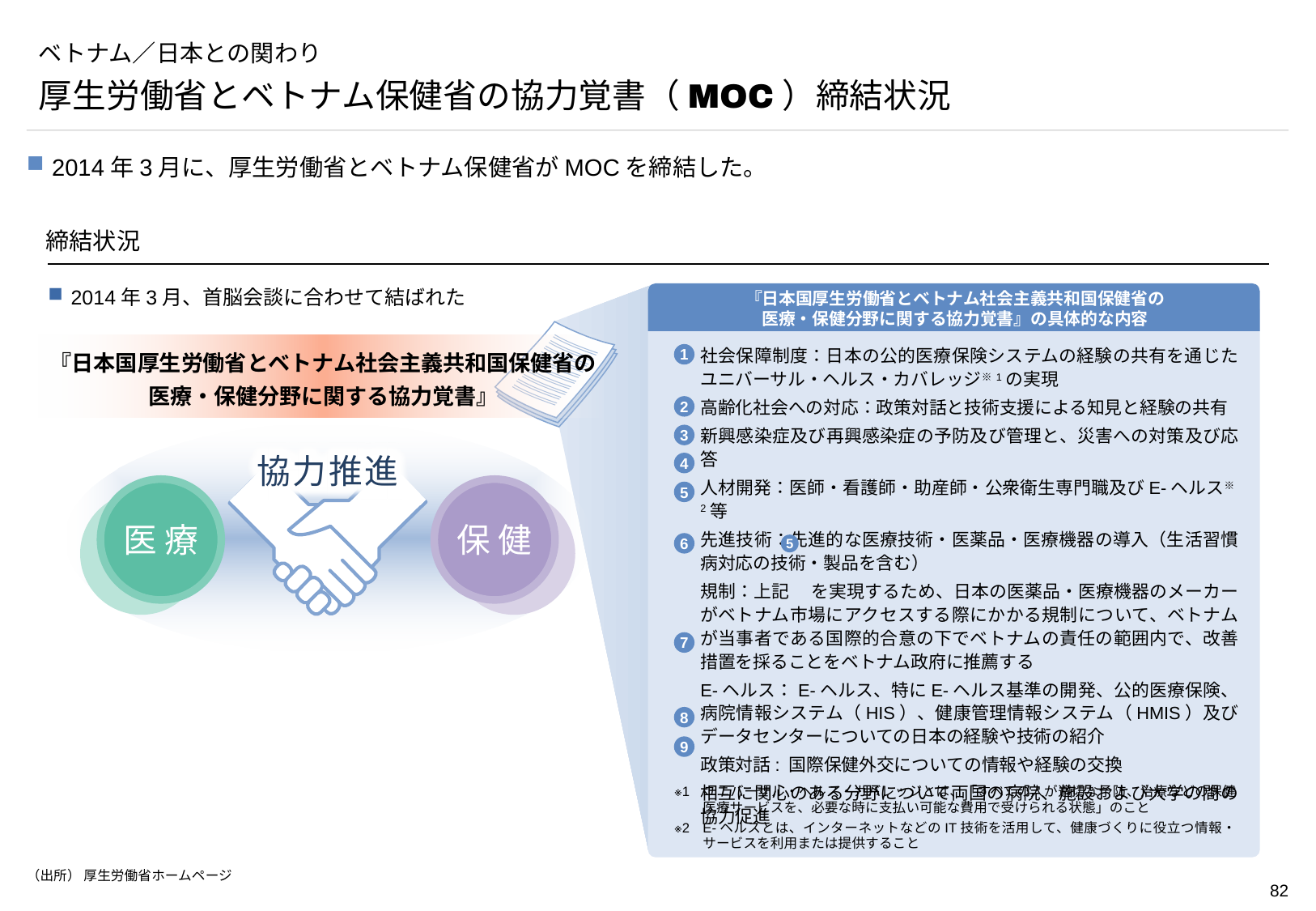

# ベトナム／日本との関わり
厚生労働省とベトナム保健省の協力覚書（MOC）締結状況
2014年3月に、厚生労働省とベトナム保健省がMOCを締結した。
締結状況
2014年3月、首脳会談に合わせて結ばれた
『日本国厚生労働省とベトナム社会主義共和国保健省の
医療・保健分野に関する協力覚書』の具体的な内容

社会保障制度：日本の公的医療保険システムの経験の共有を通じた
ユニバーサル・ヘルス・カバレッジ※1の実現
高齢化社会への対応：政策対話と技術支援による知見と経験の共有
新興感染症及び再興感染症の予防及び管理と、災害への対策及び応答
人材開発：医師・看護師・助産師・公衆衛生専門職及びE-ヘルス※2等
先進技術：先進的な医療技術・医薬品・医療機器の導入（生活習慣病対応の技術・製品を含む）
規制：上記　 を実現するため、日本の医薬品・医療機器のメーカーがベトナム市場にアクセスする際にかかる規制について、ベトナムが当事者である国際的合意の下でベトナムの責任の範囲内で、改善措置を採ることをベトナム政府に推薦する
E-ヘルス：E-ヘルス、特にE-ヘルス基準の開発、公的医療保険、病院情報システム（HIS）、健康管理情報システム（HMIS）及びデータセンターについての日本の経験や技術の紹介
政策対話: 国際保健外交についての情報や経験の交換
相互に関心のある分野について両国の病院、施設および大学の間の協力促進

『日本国厚生労働省とベトナム社会主義共和国保健省の
医療・保健分野に関する協力覚書』
1
2

3
協力推進
協力推進
4

医 療

保 健

5
6
5
7
8
9
※1	ユニバーサル・ヘルス・カバレッジとは、「すべての人が適切な予防、治療などの保健医療サービスを、必要な時に支払い可能な費用で受けられる状態」のこと
※2	E-ヘルスとは、インターネットなどのIT技術を活用して、健康づくりに役立つ情報・サービスを利用または提供すること
（出所） 厚生労働省ホームページ